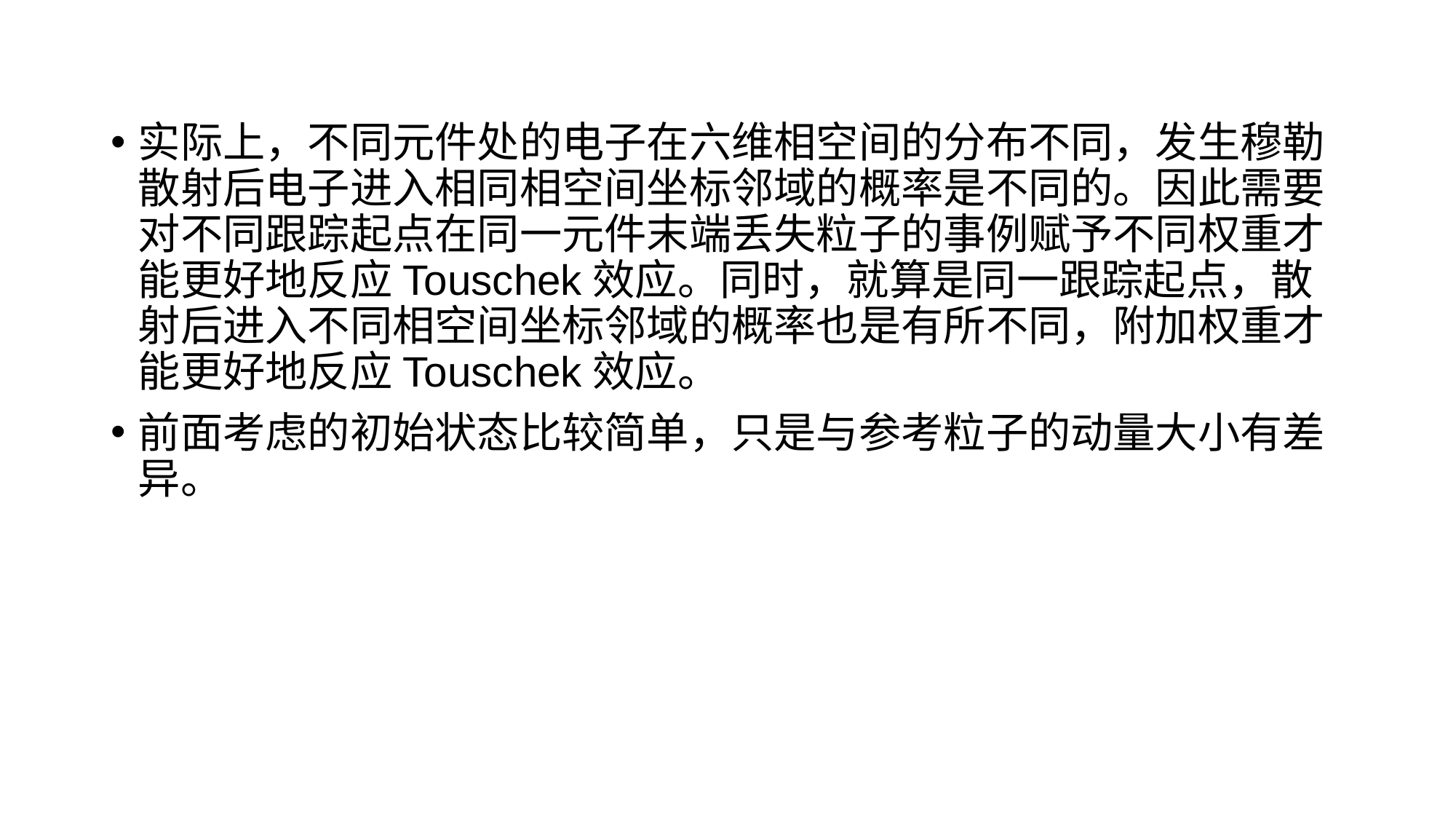

实际上，不同元件处的电子在六维相空间的分布不同，发生穆勒散射后电子进入相同相空间坐标邻域的概率是不同的。因此需要对不同跟踪起点在同一元件末端丢失粒子的事例赋予不同权重才能更好地反应Touschek效应。同时，就算是同一跟踪起点，散射后进入不同相空间坐标邻域的概率也是有所不同，附加权重才能更好地反应Touschek效应。
前面考虑的初始状态比较简单，只是与参考粒子的动量大小有差异。